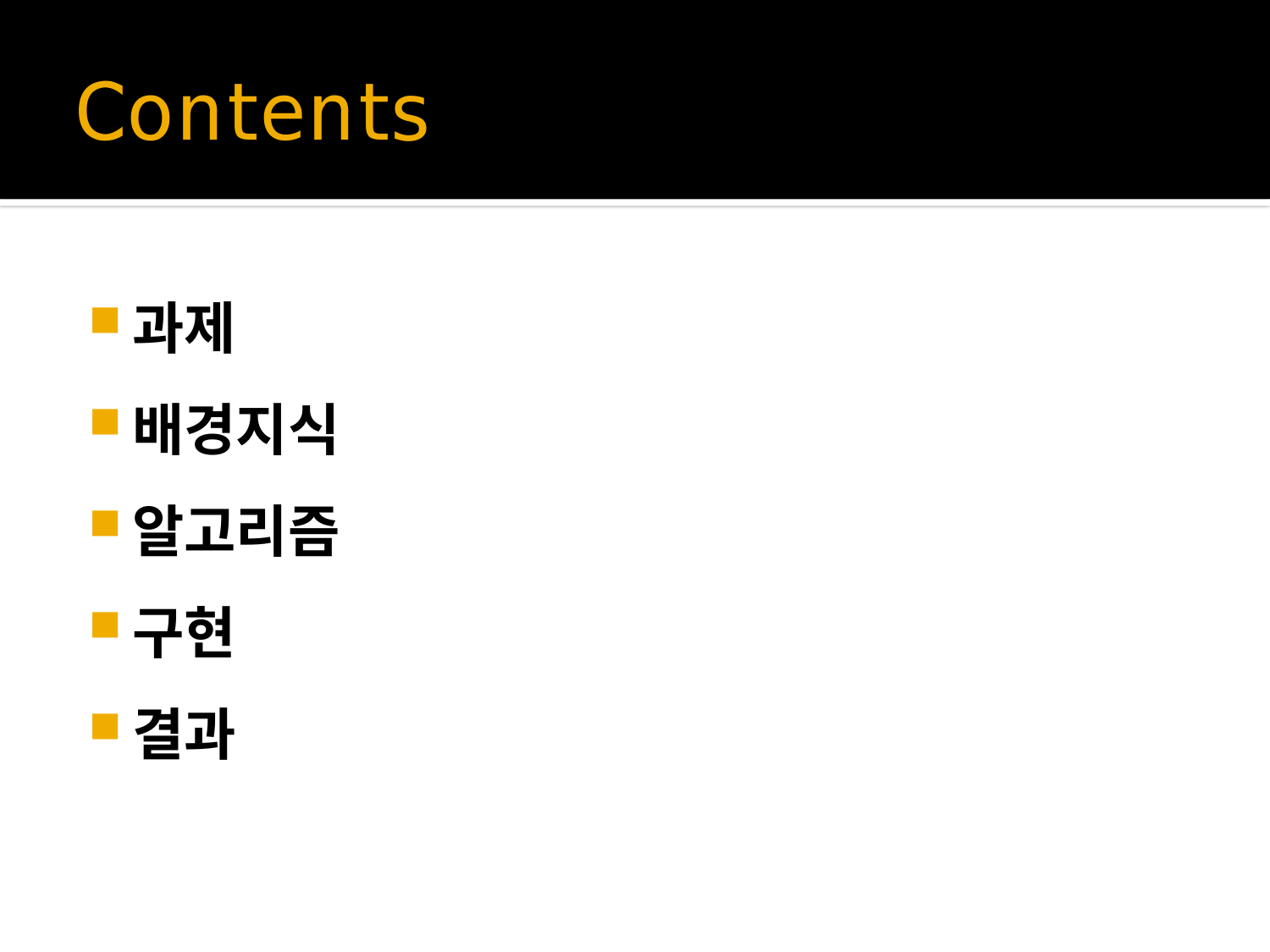

# Contents
과제
배경지식
알고리즘
구현
결과